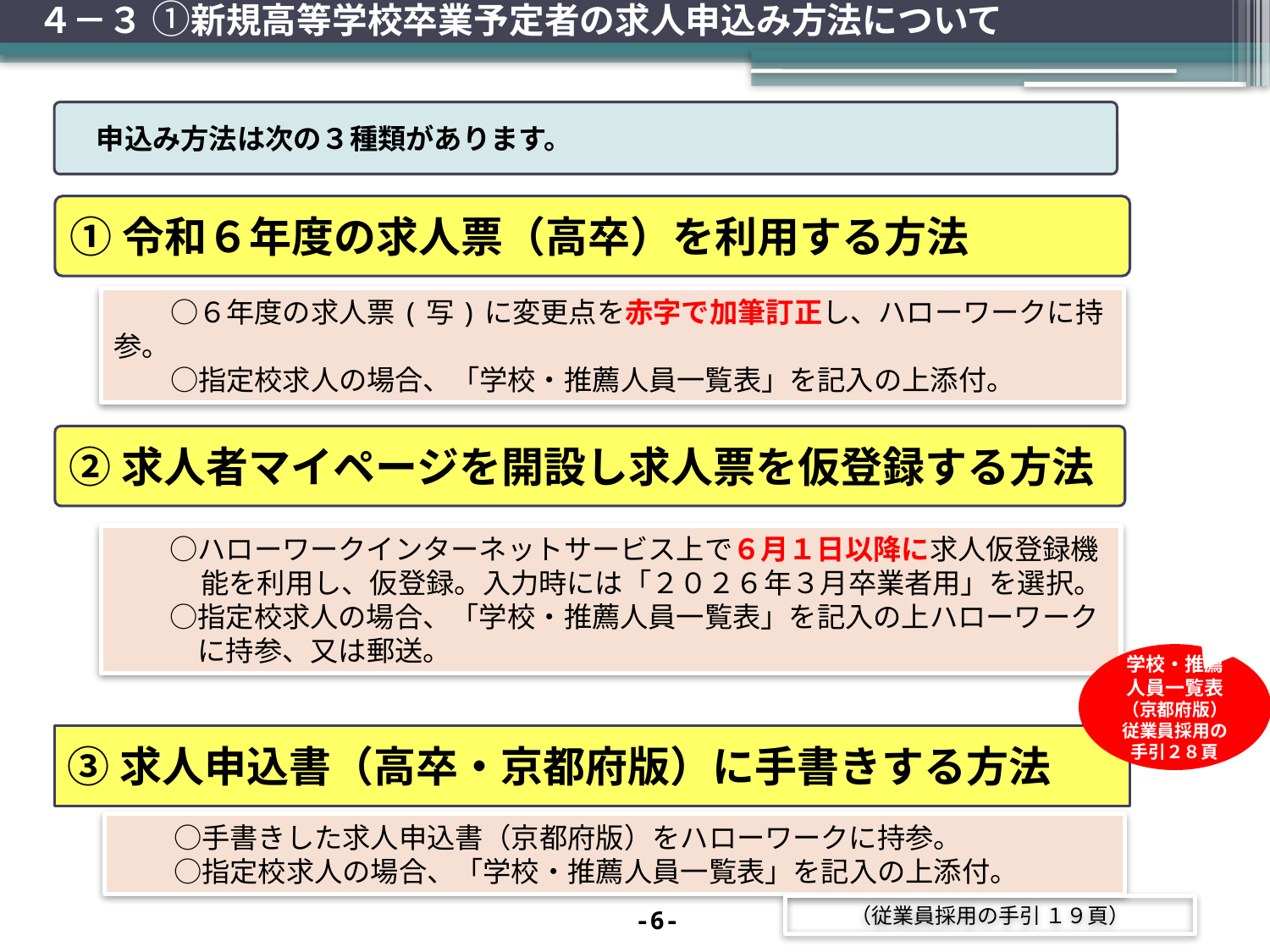

# ４－３ ①新規高等学校卒業予定者の求人申込み方法について
　申込み方法は次の３種類があります。
①令和６年度の求人票（高卒）を利用する方法
　　○６年度の求人票(写)に変更点を赤字で加筆訂正し、ハローワークに持参。
　　○指定校求人の場合、「学校・推薦人員一覧表」を記入の上添付。
②求人者マイページを開設し求人票を仮登録する方法
　　○ハローワークインターネットサービス上で６月１日以降に求人仮登録機能を利用し、仮登録。入力時には「２０２６年３月卒業者用」を選択。
　　○指定校求人の場合、「学校・推薦人員一覧表」を記入の上ハローワーク
　　　に持参、又は郵送。
学校・推薦
人員一覧表
（京都府版）
従業員採用の手引２８頁
③求人申込書（高卒・京都府版）に手書きする方法
　　○手書きした求人申込書（京都府版）をハローワークに持参。
　　○指定校求人の場合、「学校・推薦人員一覧表」を記入の上添付。
-6-
（従業員採用の手引 １９頁）